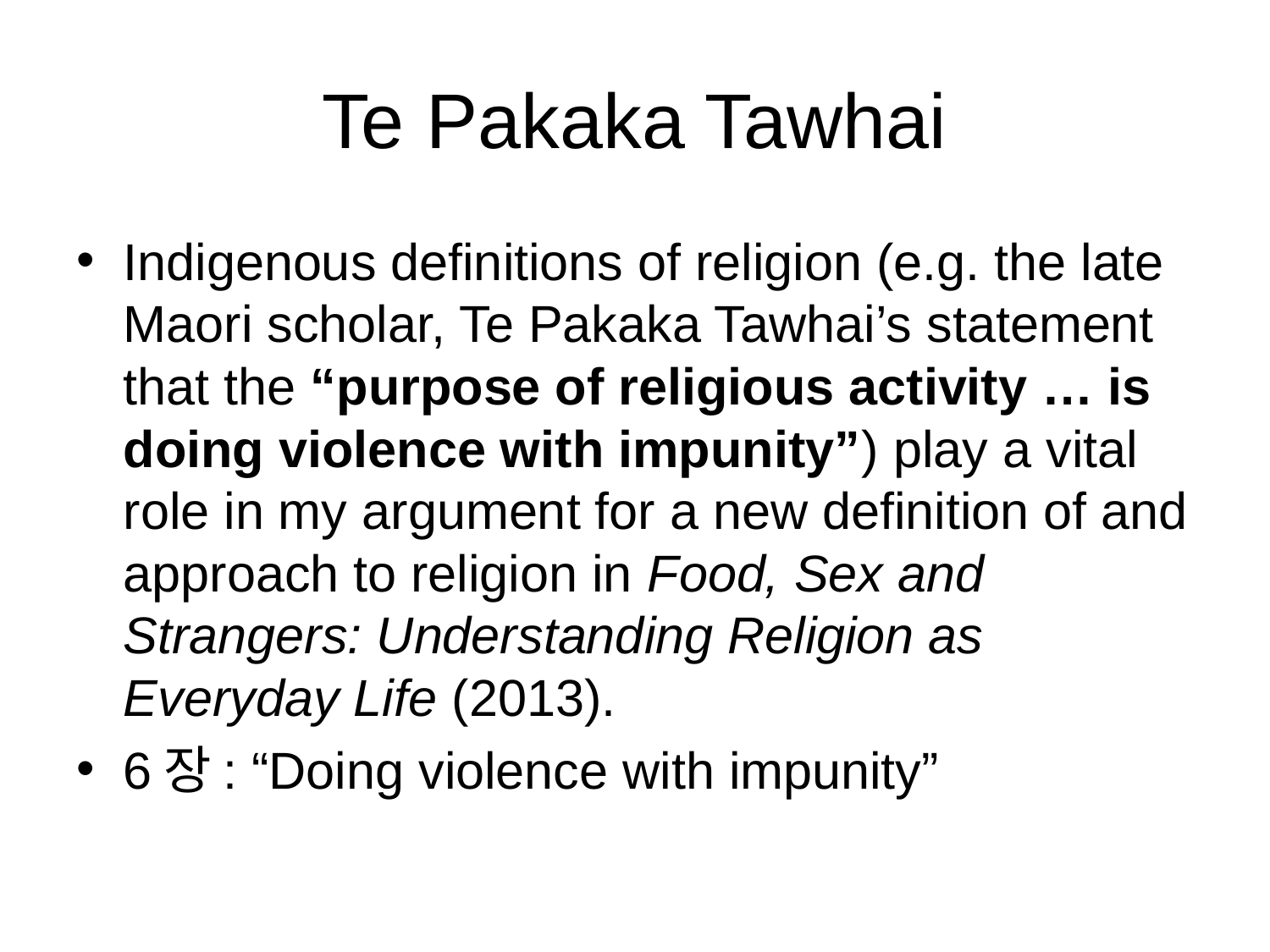

# Te Pakaka Tawhai
Indigenous definitions of religion (e.g. the late Maori scholar, Te Pakaka Tawhai’s statement that the “purpose of religious activity … is doing violence with impunity”) play a vital role in my argument for a new definition of and approach to religion in Food, Sex and Strangers: Understanding Religion as Everyday Life (2013).
6장: “Doing violence with impunity”